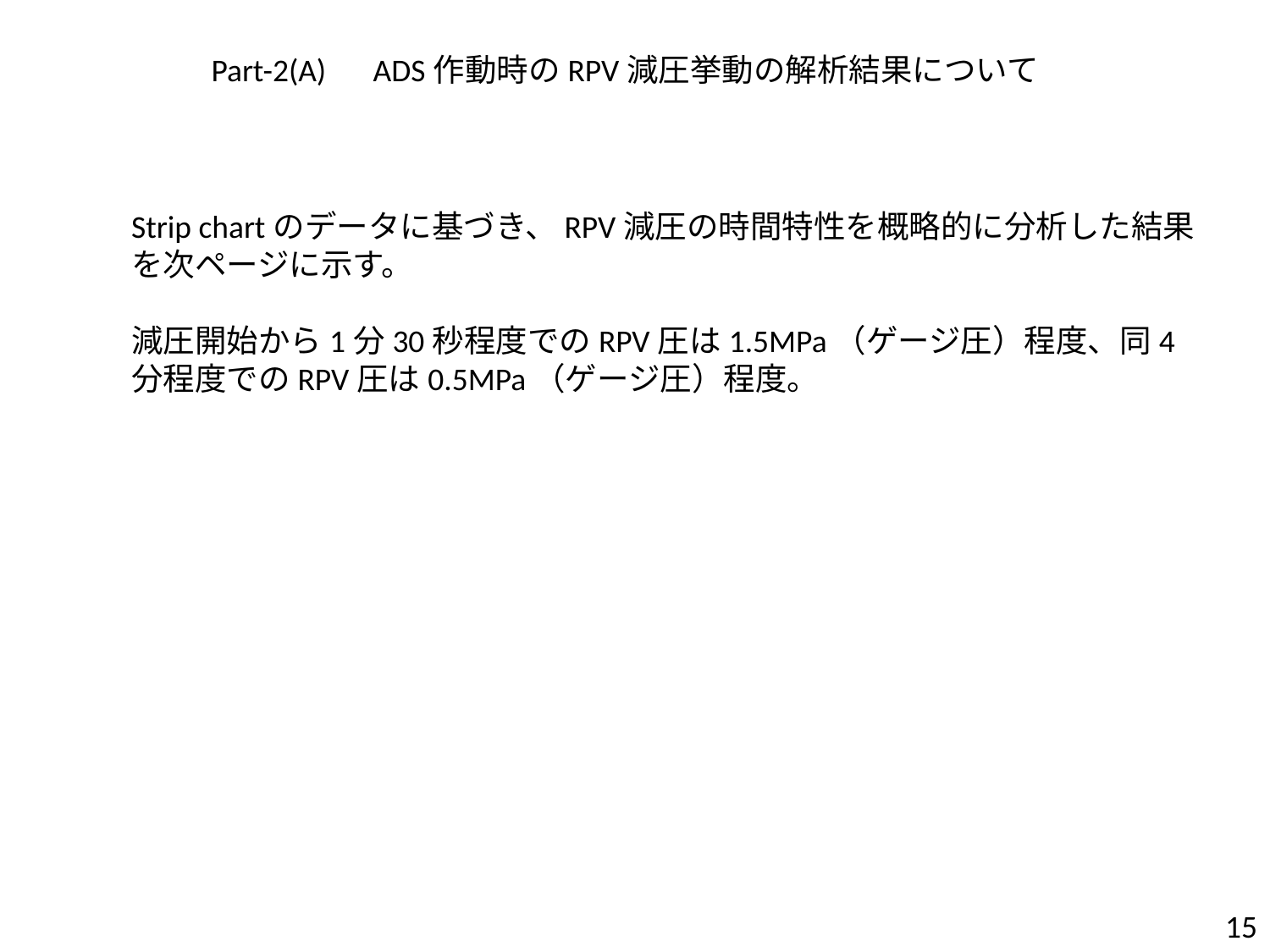

Part-2(A)　ADS作動時のRPV減圧挙動の解析結果について
Strip chartのデータに基づき、RPV減圧の時間特性を概略的に分析した結果を次ページに示す。

減圧開始から1分30秒程度でのRPV圧は1.5MPa（ゲージ圧）程度、同4分程度でのRPV圧は0.5MPa（ゲージ圧）程度。
15